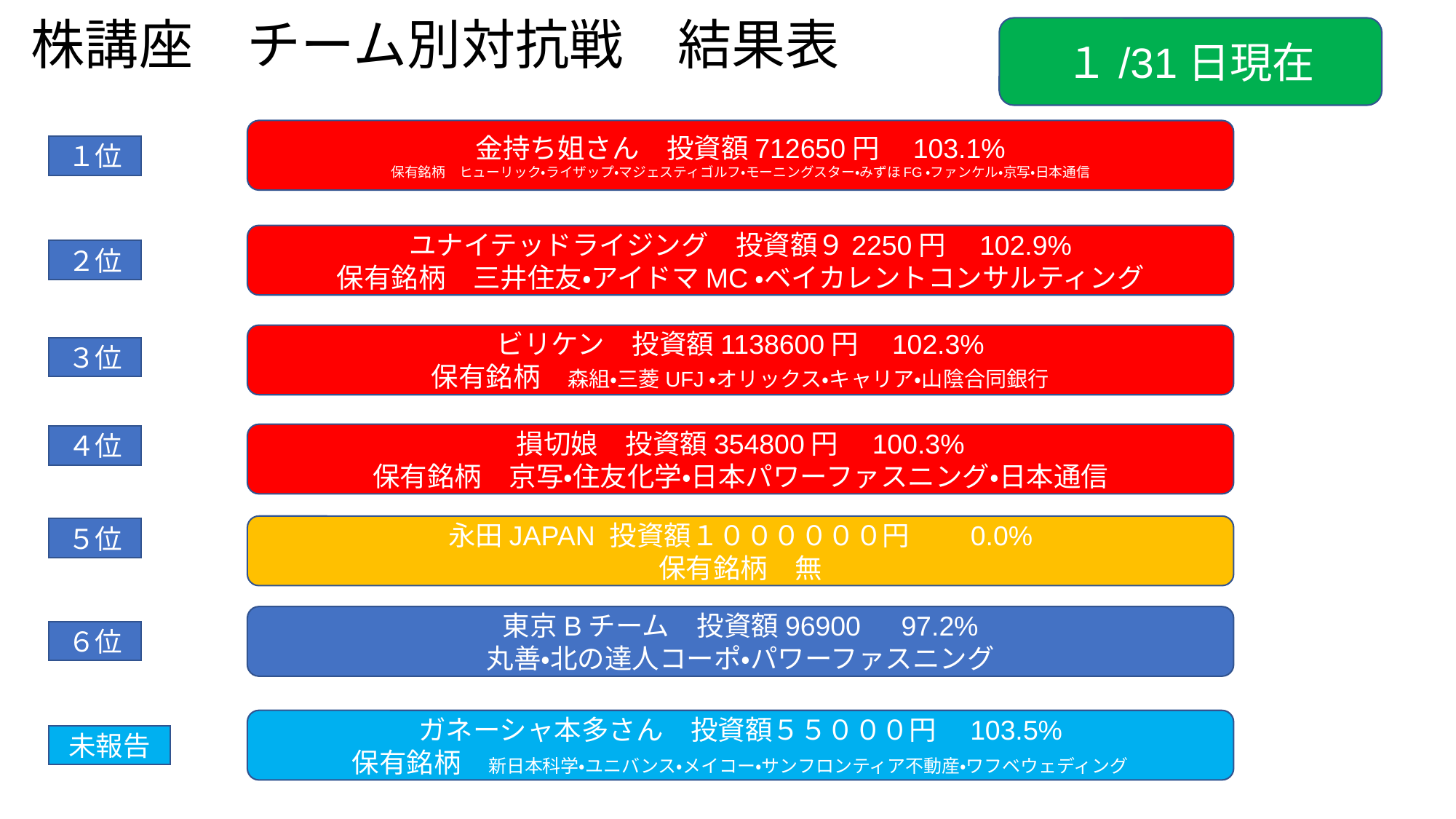

# 株講座　チーム別対抗戦　結果表
１/31日現在
金持ち姐さん　投資額712650円　103.1%
保有銘柄　ヒューリック・ライザップ・マジェスティゴルフ・モーニングスター・みずほFG・ファンケル・京写・日本通信
１位
ユナイテッドライジング　投資額９2250円　102.9%
保有銘柄　三井住友・アイドマMC・ベイカレントコンサルティング
２位
ビリケン　投資額1138600円　102.3%
保有銘柄　森組・三菱UFJ・オリックス・キャリア・山陰合同銀行
３位
損切娘　投資額354800円　100.3%
保有銘柄　京写・住友化学・日本パワーファスニング・日本通信
４位
永田JAPAN 投資額１００００００円　　0.0%
保有銘柄　無
５位
東京Bチーム　投資額96900　97.2%
丸善・北の達人コーポ・パワーファスニング
６位
ガネーシャ本多さん　投資額５５０００円　103.5%
保有銘柄　新日本科学・ユニバンス・メイコー・サンフロンティア不動産・ワフベウェディング
未報告